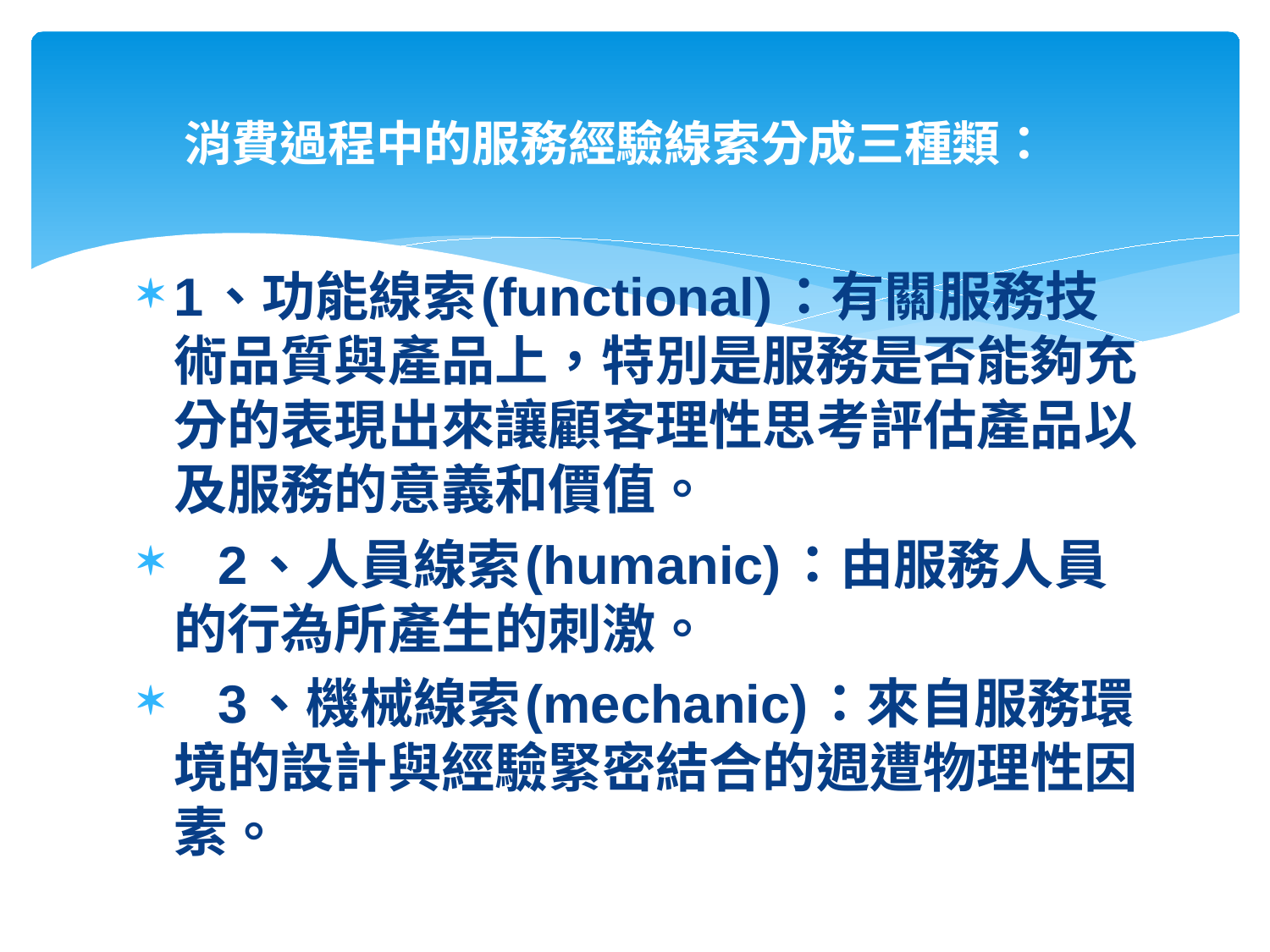

# 消費過程中的服務經驗線索分成三種類：
1、功能線索(functional)：有關服務技術品質與產品上，特別是服務是否能夠充分的表現出來讓顧客理性思考評估產品以及服務的意義和價值。
   2、人員線索(humanic)：由服務人員的行為所產生的刺激。
   3、機械線索(mechanic)：來自服務環境的設計與經驗緊密結合的週遭物理性因素。